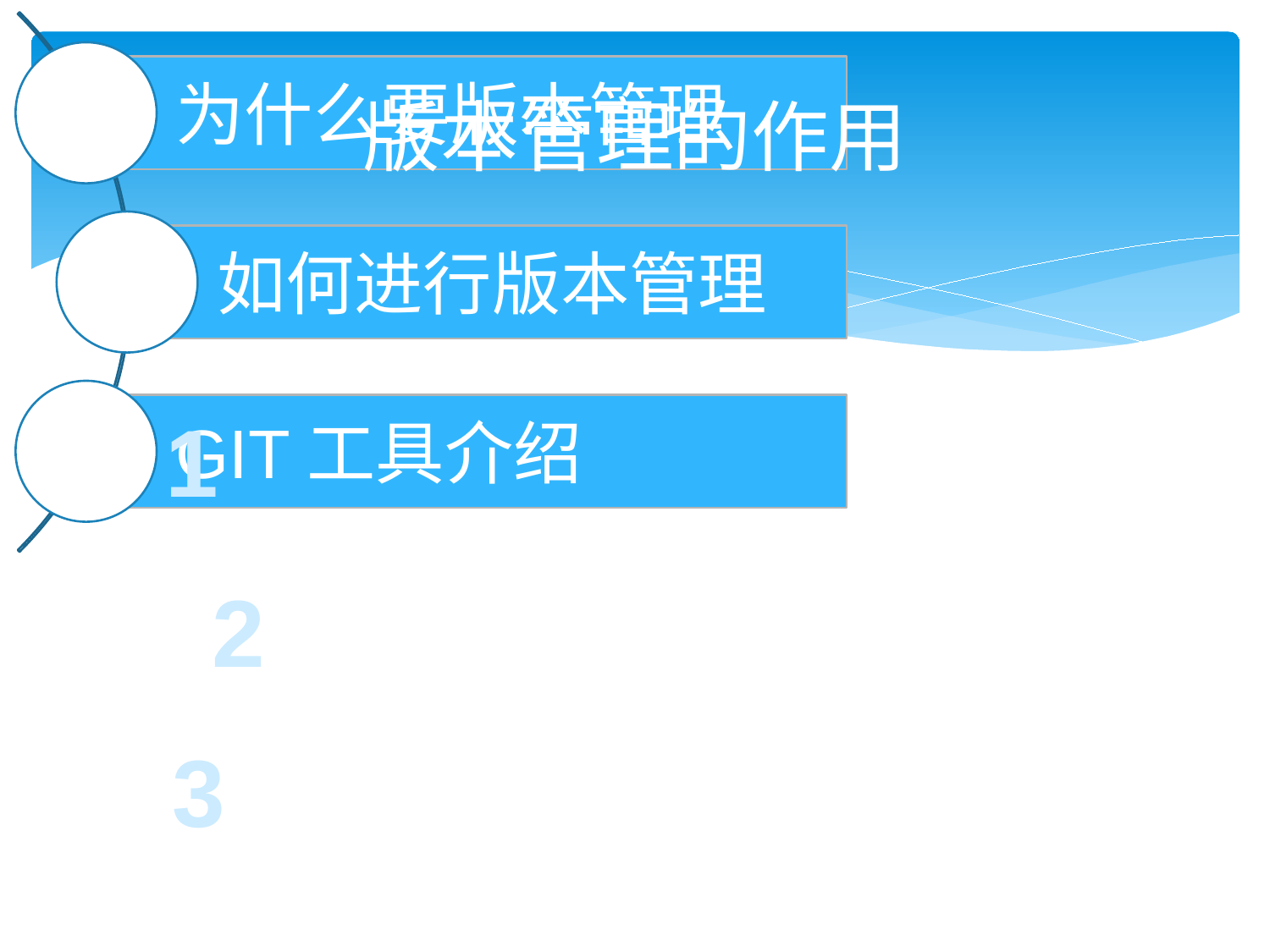

# 版本管理的作用
为什么要版本管理
如何进行版本管理
GIT工具介绍
1
2
3